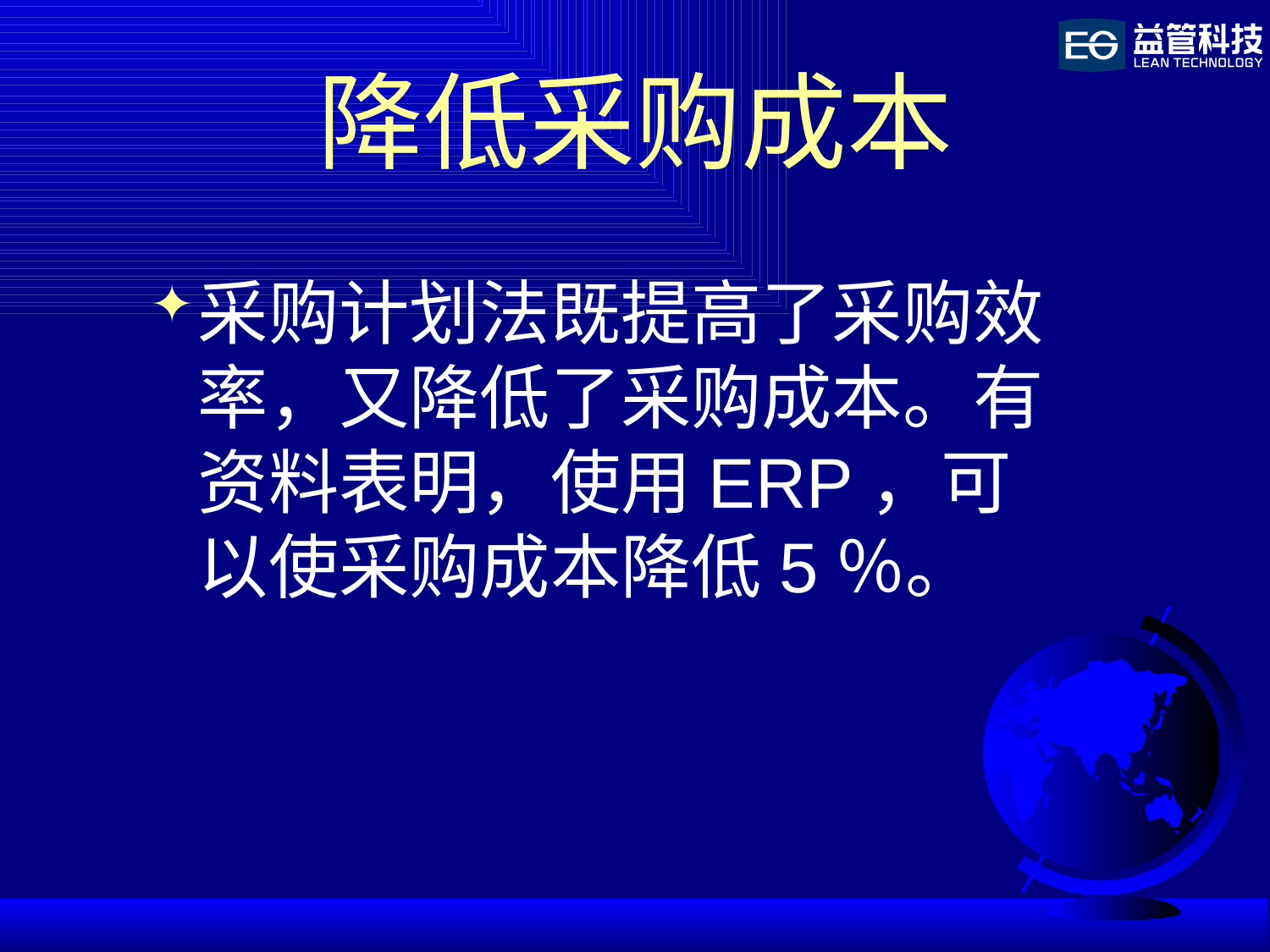

# 降低采购成本
采购计划法既提高了采购效率，又降低了采购成本。有资料表明，使用ERP，可以使采购成本降低5％。

12